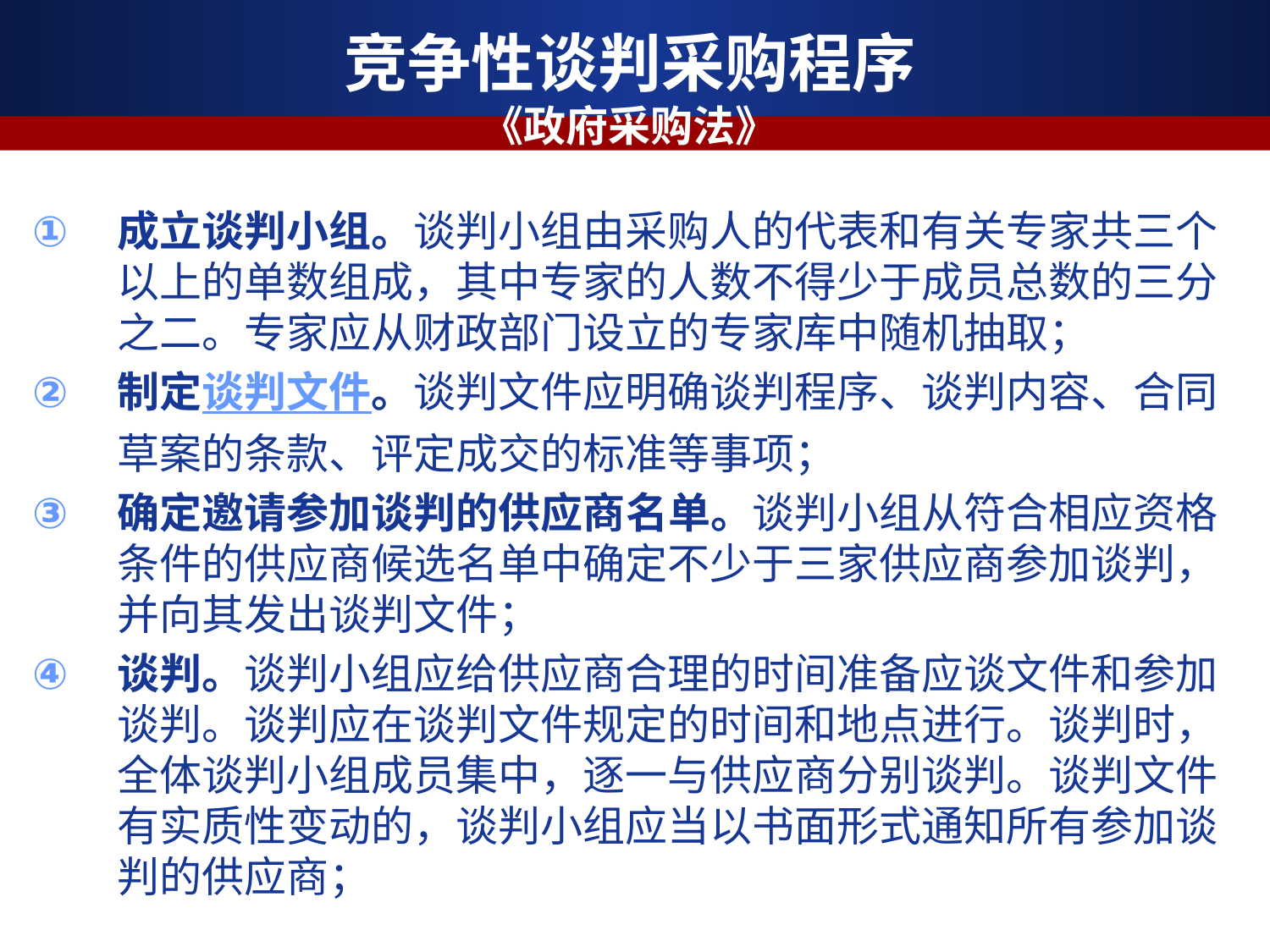

竞争性谈判采购程序
《政府采购法》
成立谈判小组。谈判小组由采购人的代表和有关专家共三个以上的单数组成，其中专家的人数不得少于成员总数的三分之二。专家应从财政部门设立的专家库中随机抽取；
制定谈判文件。谈判文件应明确谈判程序、谈判内容、合同草案的条款、评定成交的标准等事项；
确定邀请参加谈判的供应商名单。谈判小组从符合相应资格条件的供应商候选名单中确定不少于三家供应商参加谈判，并向其发出谈判文件；
谈判。谈判小组应给供应商合理的时间准备应谈文件和参加谈判。谈判应在谈判文件规定的时间和地点进行。谈判时，全体谈判小组成员集中，逐一与供应商分别谈判。谈判文件有实质性变动的，谈判小组应当以书面形式通知所有参加谈判的供应商；